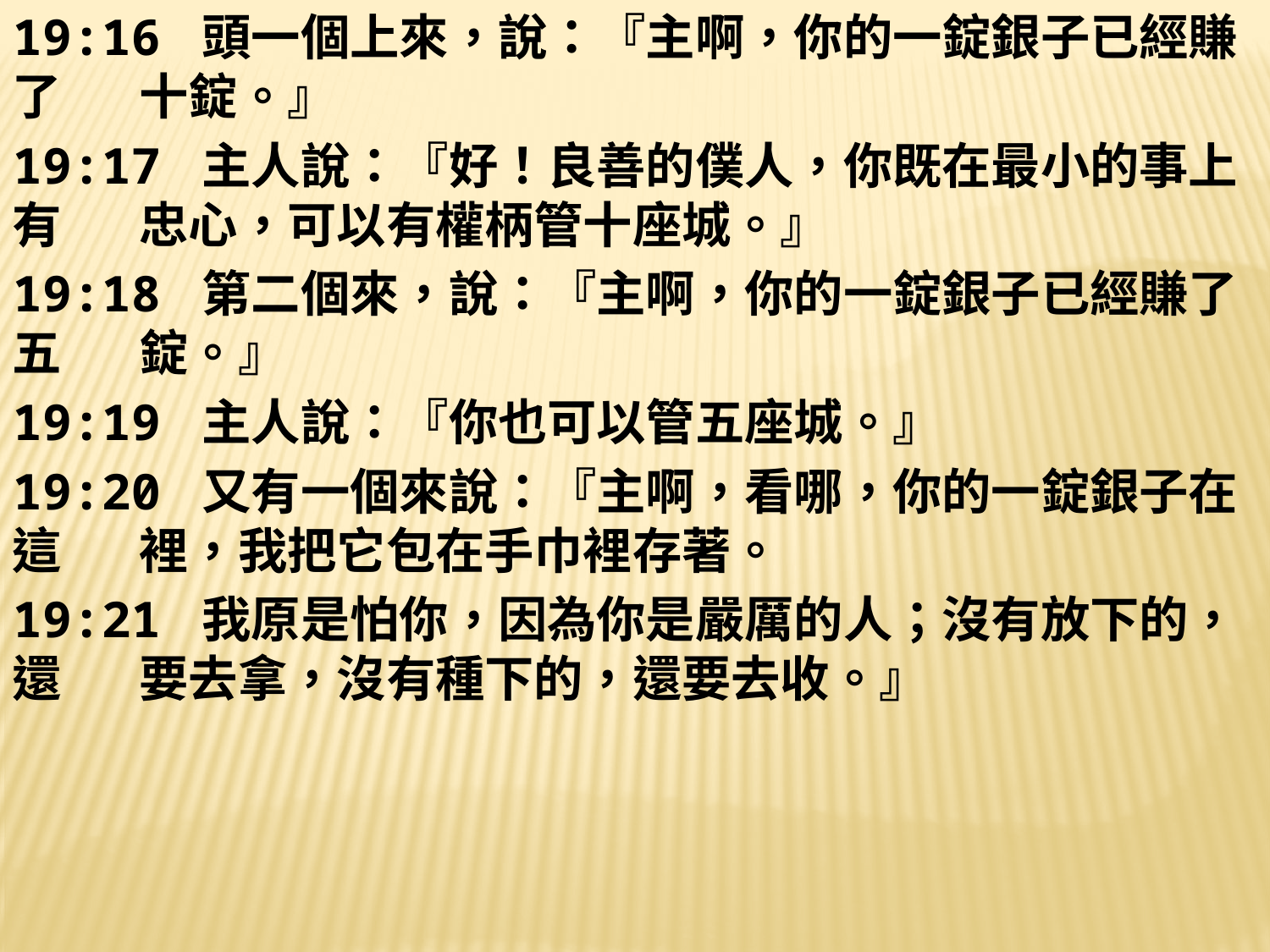

19:16 頭一個上來，說：『主啊，你的一錠銀子已經賺了	十錠。』
19:17 主人說：『好！良善的僕人，你既在最小的事上有	忠心，可以有權柄管十座城。』
19:18 第二個來，說：『主啊，你的一錠銀子已經賺了五	錠。』
19:19 主人說：『你也可以管五座城。』
19:20 又有一個來說：『主啊，看哪，你的一錠銀子在這	裡，我把它包在手巾裡存著。
19:21 我原是怕你，因為你是嚴厲的人；沒有放下的，還	要去拿，沒有種下的，還要去收。』